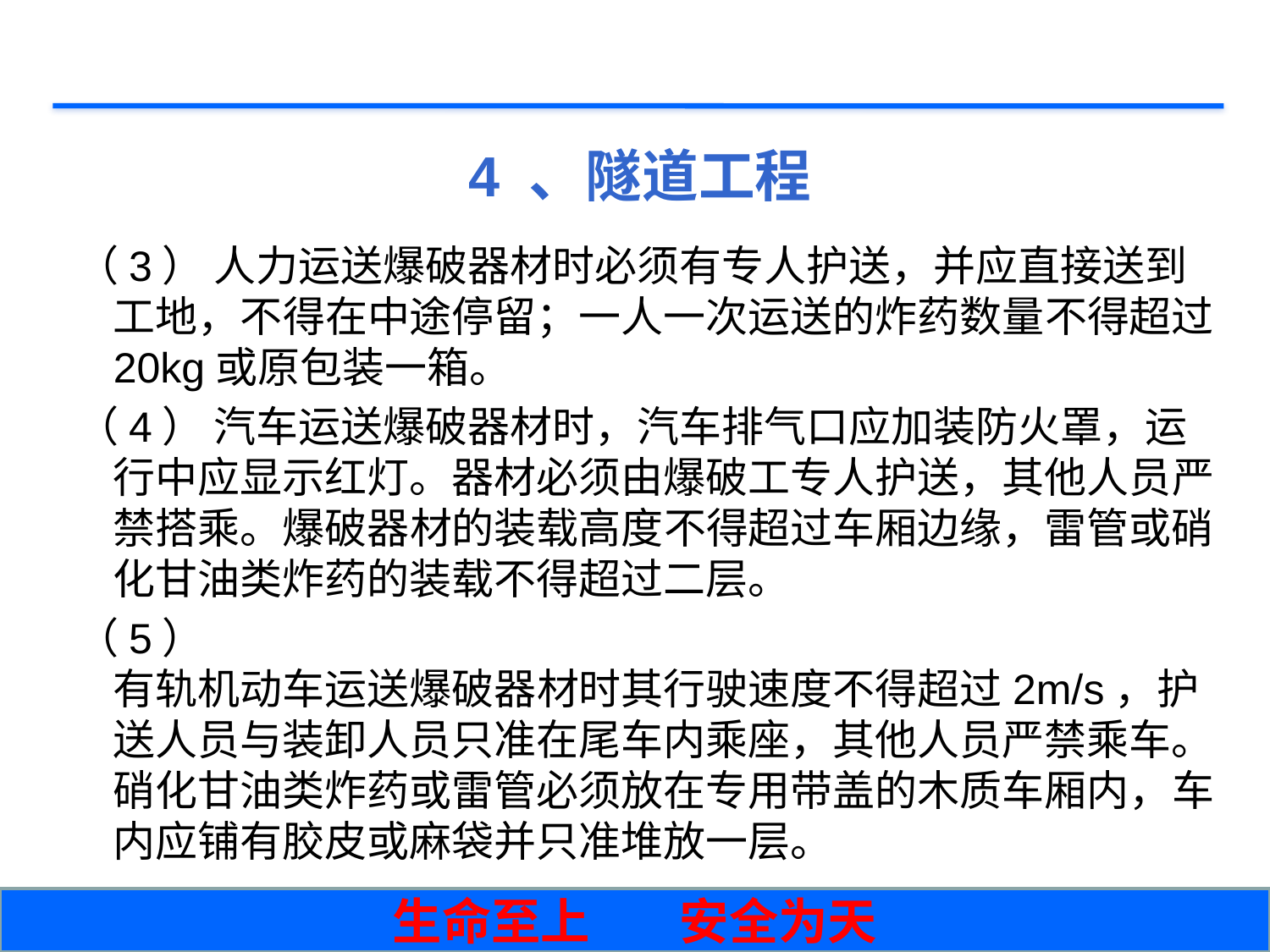

# 4 、隧道工程
（3） 人力运送爆破器材时必须有专人护送，并应直接送到工地，不得在中途停留；一人一次运送的炸药数量不得超过20kg或原包装一箱。
（4） 汽车运送爆破器材时，汽车排气口应加装防火罩，运行中应显示红灯。器材必须由爆破工专人护送，其他人员严禁搭乘。爆破器材的装载高度不得超过车厢边缘，雷管或硝化甘油类炸药的装载不得超过二层。
（5） 有轨机动车运送爆破器材时其行驶速度不得超过2m/s，护送人员与装卸人员只准在尾车内乘座，其他人员严禁乘车。硝化甘油类炸药或雷管必须放在专用带盖的木质车厢内，车内应铺有胶皮或麻袋并只准堆放一层。